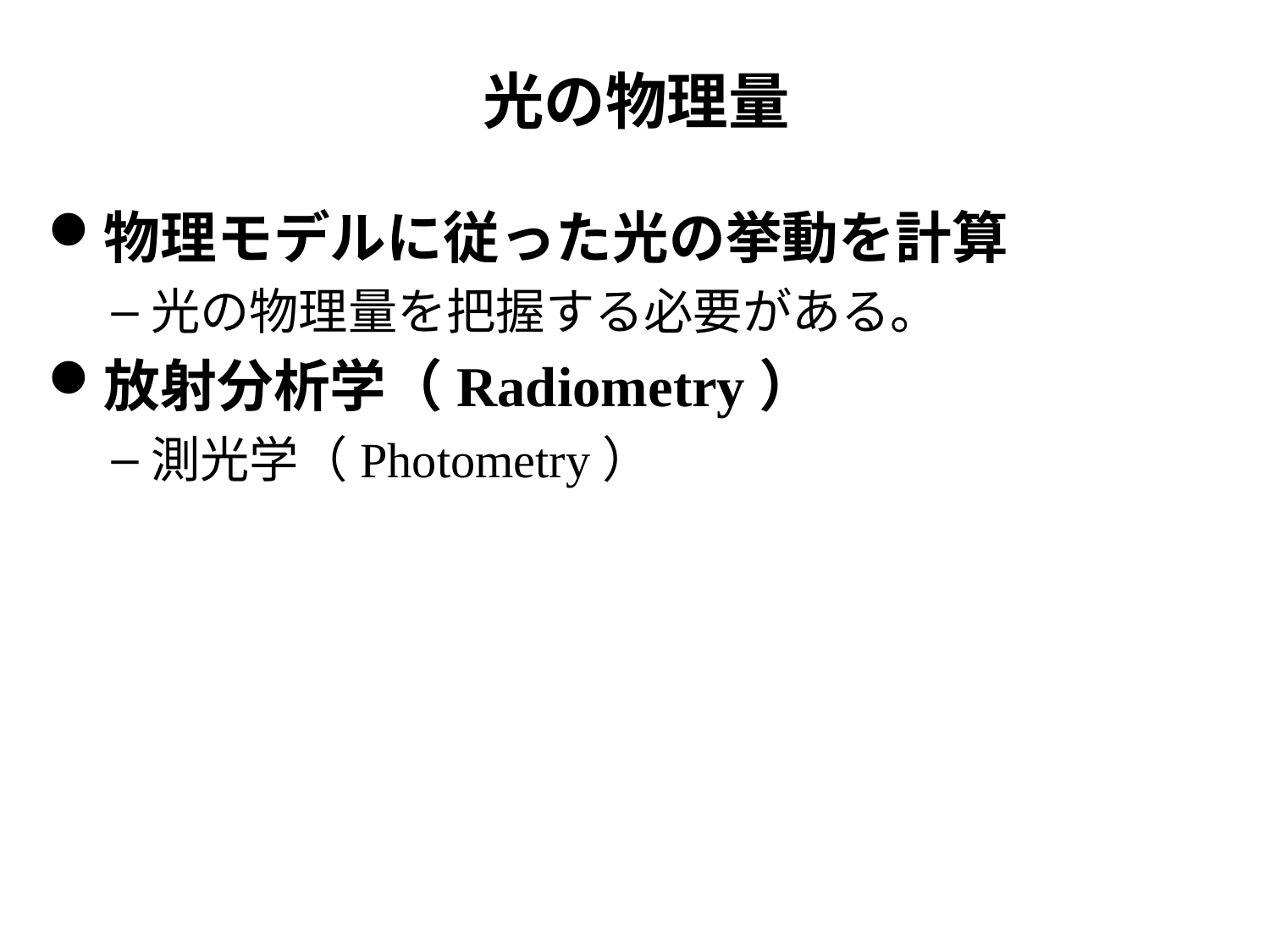

# 光の物理量
物理モデルに従った光の挙動を計算
光の物理量を把握する必要がある。
放射分析学（Radiometry）
測光学（Photometry）